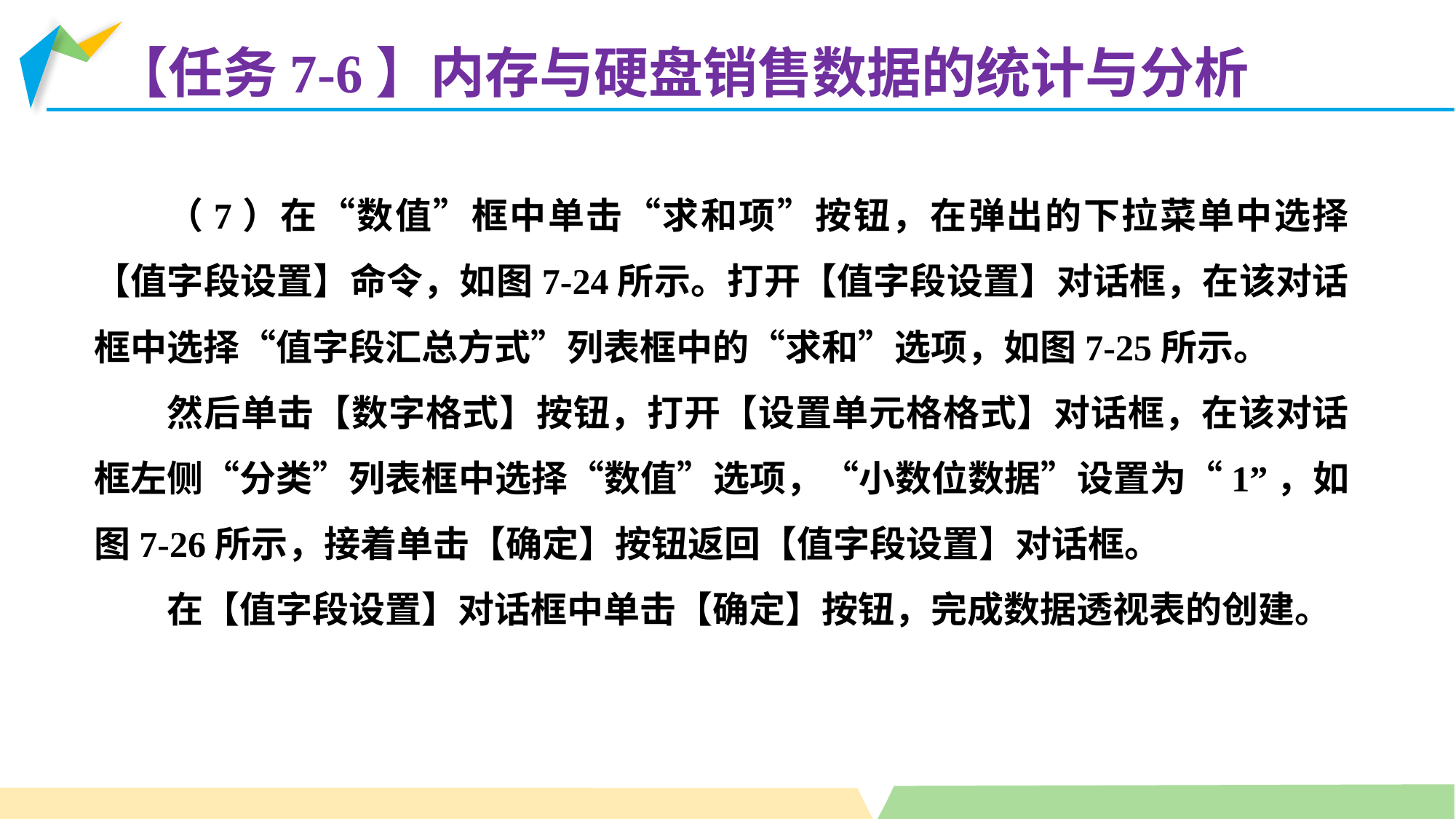

【任务7-6】内存与硬盘销售数据的统计与分析
（7）在“数值”框中单击“求和项”按钮，在弹出的下拉菜单中选择【值字段设置】命令，如图7-24所示。打开【值字段设置】对话框，在该对话框中选择“值字段汇总方式”列表框中的“求和”选项，如图7-25所示。
然后单击【数字格式】按钮，打开【设置单元格格式】对话框，在该对话框左侧“分类”列表框中选择“数值”选项，“小数位数据”设置为“1”，如图7-26所示，接着单击【确定】按钮返回【值字段设置】对话框。
在【值字段设置】对话框中单击【确定】按钮，完成数据透视表的创建。